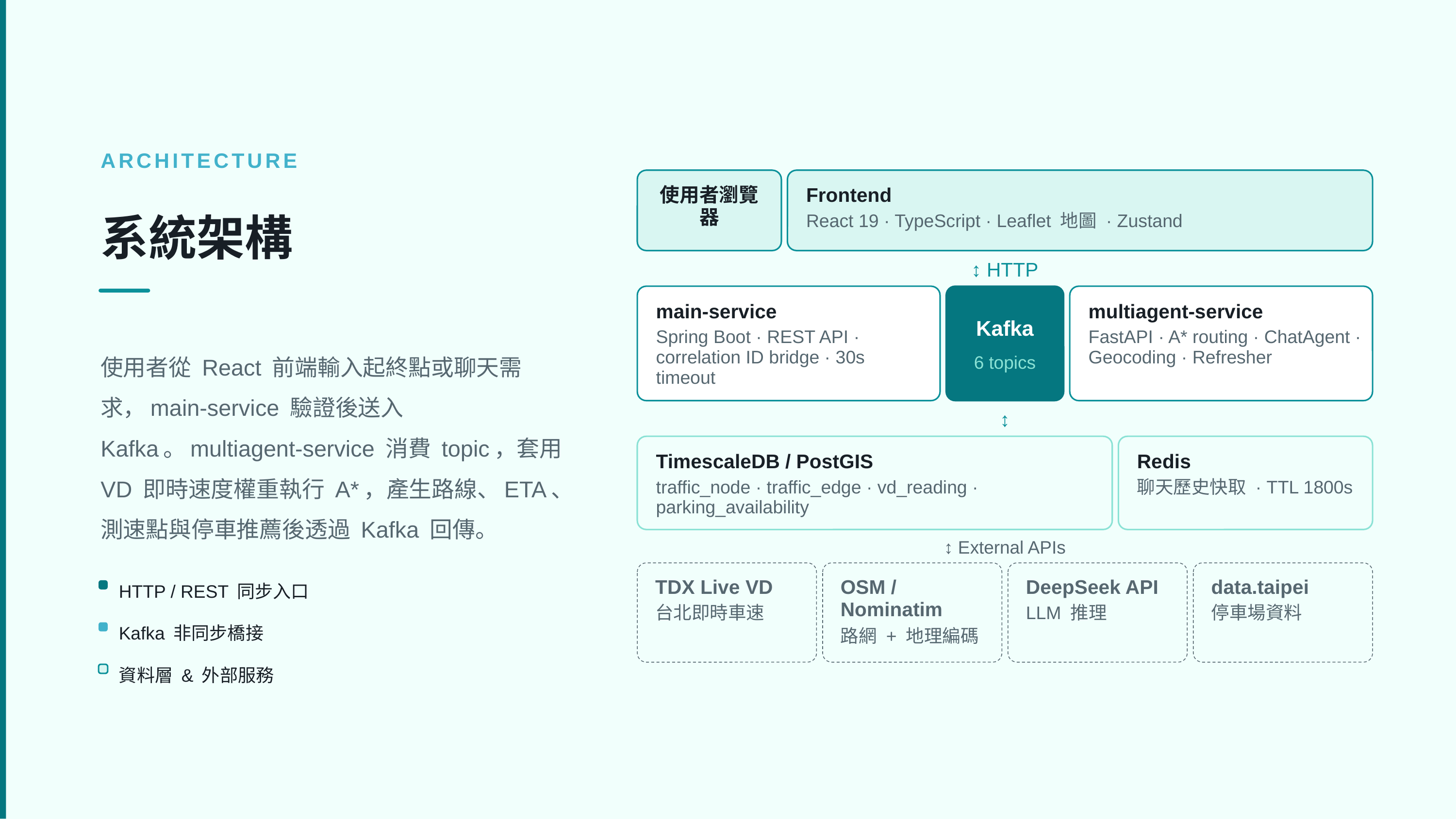

ARCHITECTURE

使用者瀏覽器
Frontend
系統架構
React 19 · TypeScript · Leaflet 地圖 · Zustand
↕ HTTP

main-service
multiagent-service
Kafka
Spring Boot · REST API · correlation ID bridge · 30s timeout
FastAPI · A* routing · ChatAgent · Geocoding · Refresher
使用者從 React 前端輸入起終點或聊天需求，main-service 驗證後送入 Kafka。multiagent-service 消費 topic，套用 VD 即時速度權重執行 A*，產生路線、ETA、測速點與停車推薦後透過 Kafka 回傳。
6 topics
↕

TimescaleDB / PostGIS
Redis
traffic_node · traffic_edge · vd_reading · parking_availability
聊天歷史快取 · TTL 1800s
↕ External APIs

HTTP / REST 同步入口
TDX Live VD
OSM / Nominatim
DeepSeek API
data.taipei

台北即時車速
LLM 推理
停車場資料
Kafka 非同步橋接

路網 + 地理編碼
資料層 & 外部服務